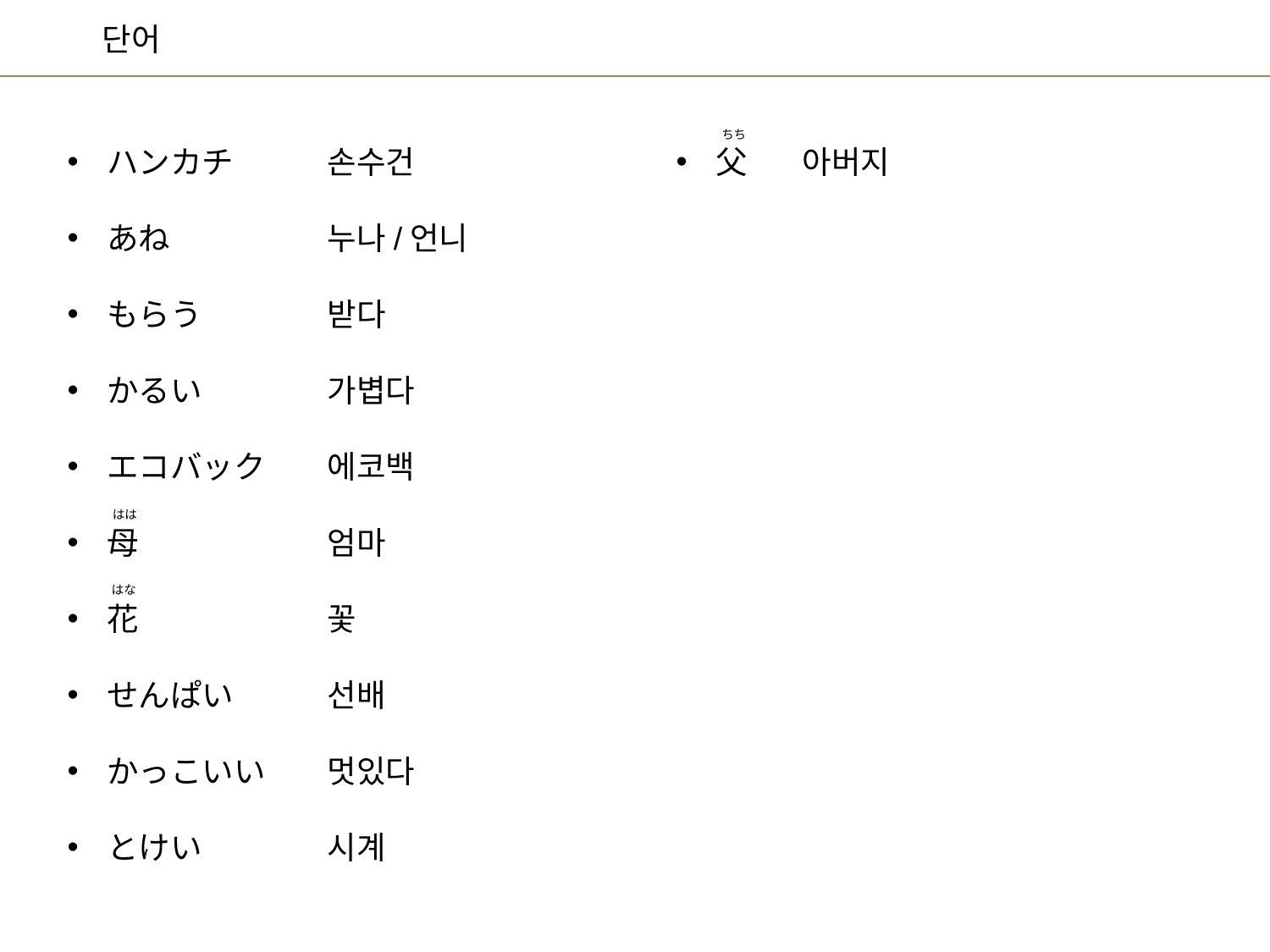

ちち
손수건

누나/언니

받다

가볍다

에코백

엄마

꽃

선배

멋있다

시계
아버지
ハンカチ

あね

もらう

かるい

エコバック

母

花

せんぱい

かっこいい

とけい
父
はは
はな